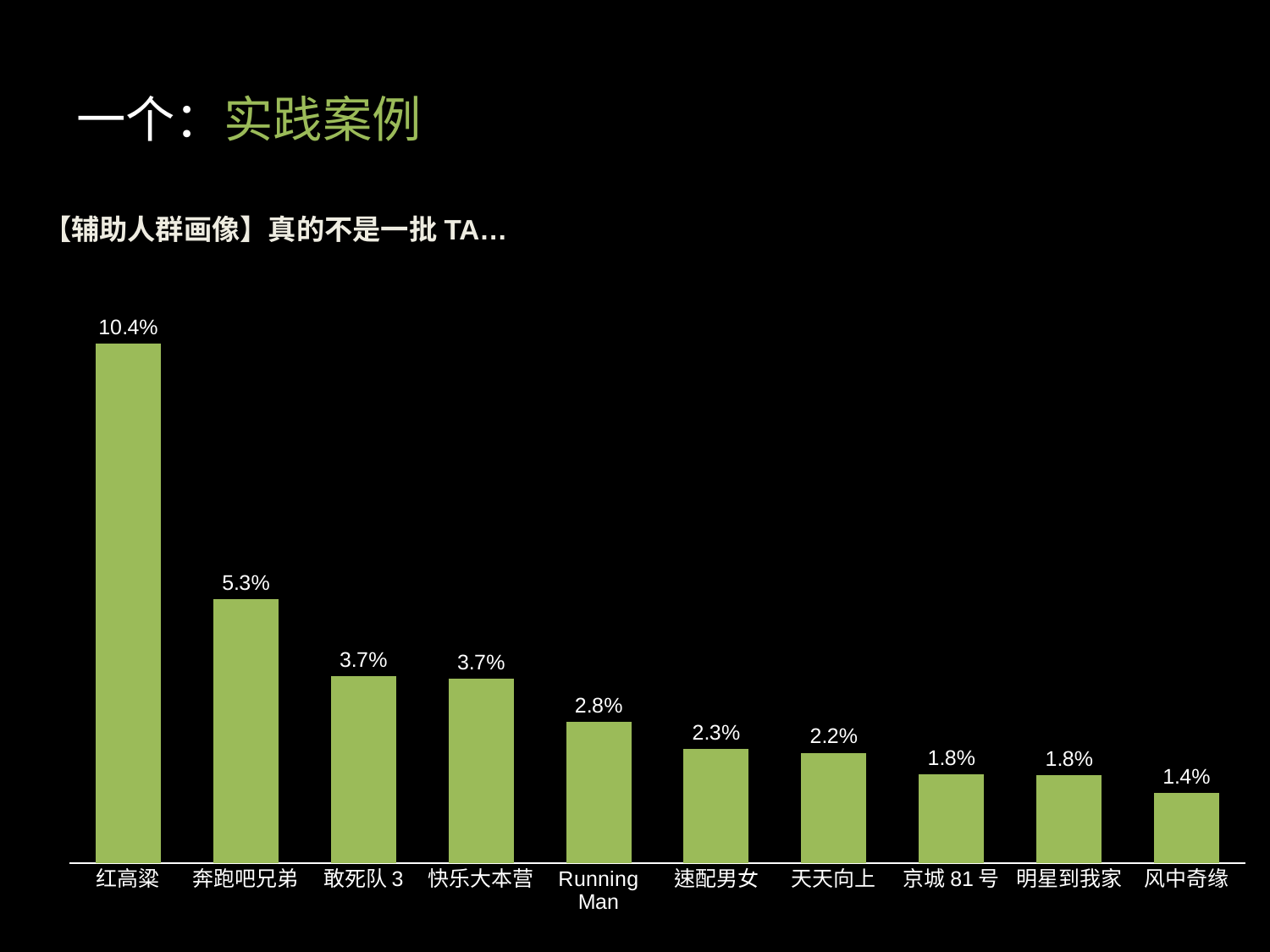

一个：实践案例
【辅助人群画像】真的不是一批TA…

### Chart

| Category | 系列 1 |
|---|---|
| 红高粱 | 0.104008838383838 |
| 奔跑吧兄弟 | 0.0528724747474747 |
| 敢死队3 | 0.037405303030303 |
| 快乐大本营 | 0.0369318181818182 |
| Running Man | 0.0282512626262626 |
| 速配男女 | 0.022885101010101 |
| 天天向上 | 0.0220959595959596 |
| 京城81号 | 0.017834595959596 |
| 明星到我家 | 0.0176767676767677 |
| 风中奇缘 | 0.0140467171717172 |